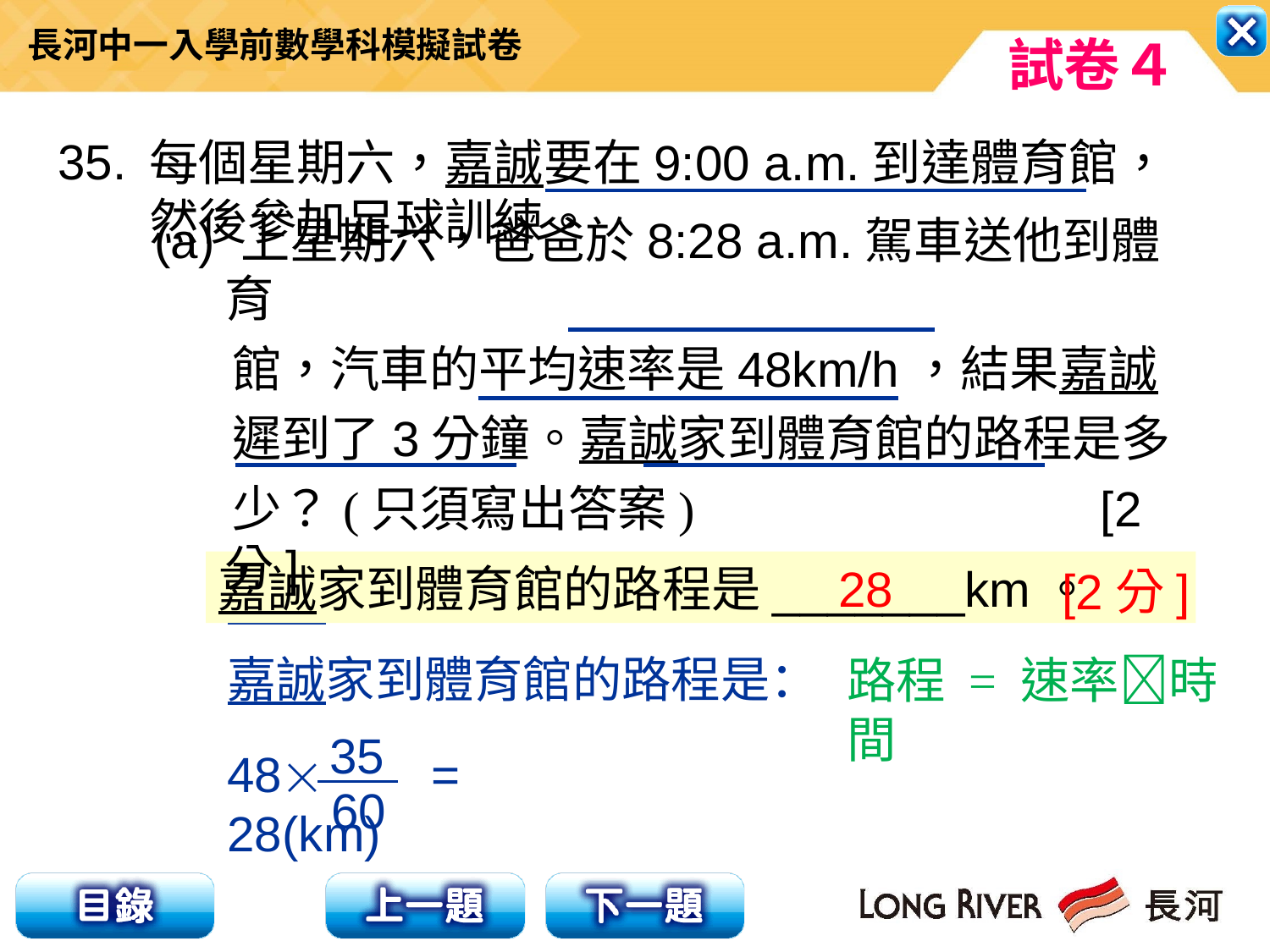

35.
每個星期六，嘉誠要在9:00 a.m.到達體育館，然後參加足球訓練。
(a) 上星期六，爸爸於8:28 a.m.駕車送他到體育
      館，汽車的平均速率是48km/h，結果嘉誠
      遲到了3分鐘。嘉誠家到體育館的路程是多
      少？(只須寫出答案)                                 [2分]
28
嘉誠家到體育館的路程是_______km。
[2分]
嘉誠在9:03 a.m.到體育館，
用時35分鐘。
嘉誠家到體育館的路程是：
路程 = 速率×時間
35
60
48×        = 28(km)